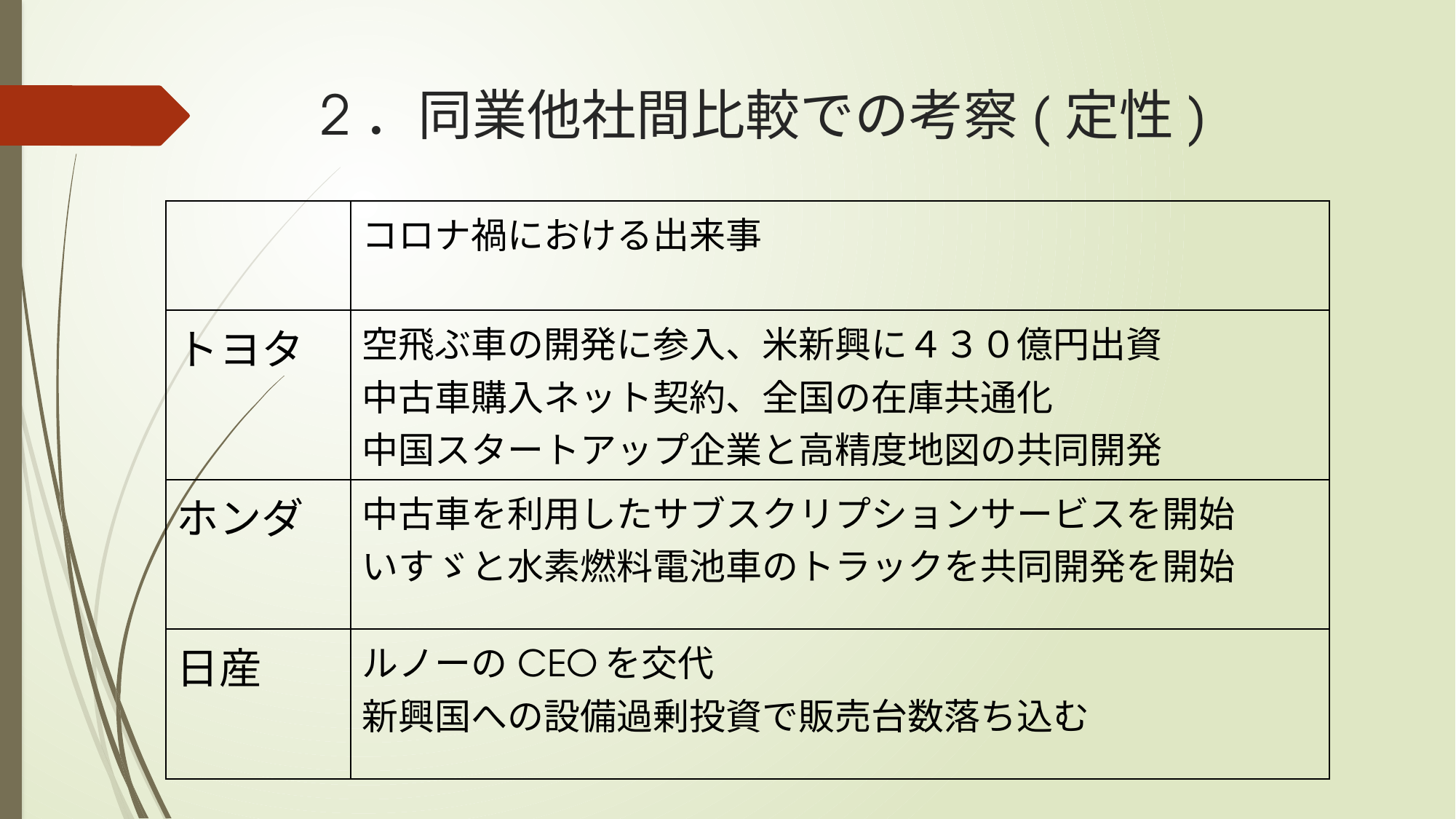

# 2．同業他社間比較での考察(定性)
|  | コロナ禍における出来事 |
| --- | --- |
| トヨタ | 空飛ぶ車の開発に参入、米新興に４３０億円出資 中古車購入ネット契約、全国の在庫共通化 中国スタートアップ企業と高精度地図の共同開発 |
| ホンダ | 中古車を利用したサブスクリプションサービスを開始 いすゞと水素燃料電池車のトラックを共同開発を開始 |
| 日産 | ルノーのCEOを交代 新興国への設備過剰投資で販売台数落ち込む |